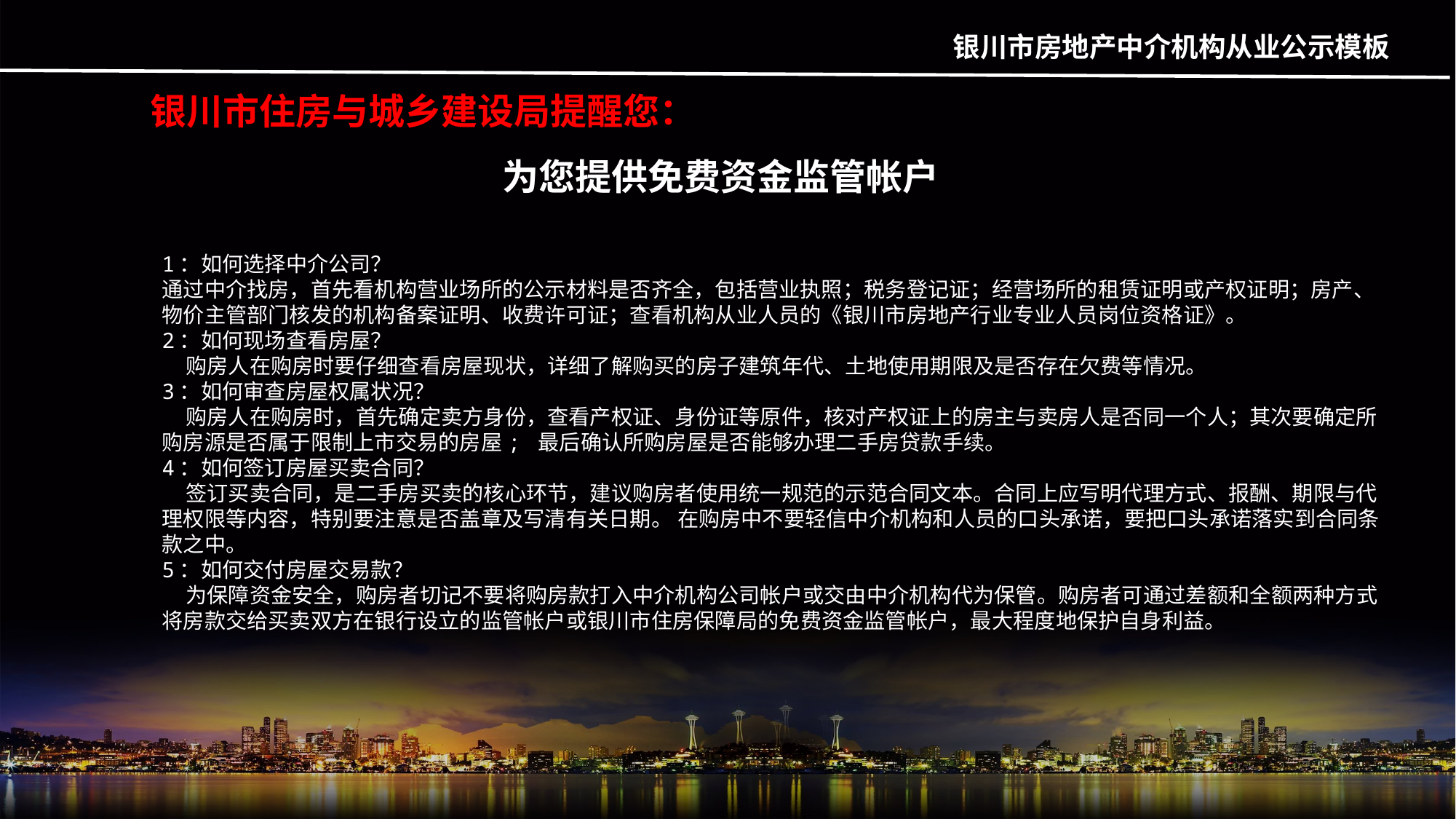

银川市住房与城乡建设局提醒您：
                                                 为您提供免费资金监管帐户
1：如何选择中介公司？
通过中介找房，首先看机构营业场所的公示材料是否齐全，包括营业执照；税务登记证；经营场所的租赁证明或产权证明；房产、物价主管部门核发的机构备案证明、收费许可证；查看机构从业人员的《银川市房地产行业专业人员岗位资格证》。
2：如何现场查看房屋？
    购房人在购房时要仔细查看房屋现状，详细了解购买的房子建筑年代、土地使用期限及是否存在欠费等情况。
3：如何审查房屋权属状况？
    购房人在购房时，首先确定卖方身份，查看产权证、身份证等原件，核对产权证上的房主与卖房人是否同一个人；其次要确定所购房源是否属于限制上市交易的房屋; 最后确认所购房屋是否能够办理二手房贷款手续。
4：如何签订房屋买卖合同？
    签订买卖合同，是二手房买卖的核心环节，建议购房者使用统一规范的示范合同文本。合同上应写明代理方式、报酬、期限与代理权限等内容，特别要注意是否盖章及写清有关日期。 在购房中不要轻信中介机构和人员的口头承诺，要把口头承诺落实到合同条款之中。
5：如何交付房屋交易款？
    为保障资金安全，购房者切记不要将购房款打入中介机构公司帐户或交由中介机构代为保管。购房者可通过差额和全额两种方式将房款交给买卖双方在银行设立的监管帐户或银川市住房保障局的免费资金监管帐户，最大程度地保护自身利益。